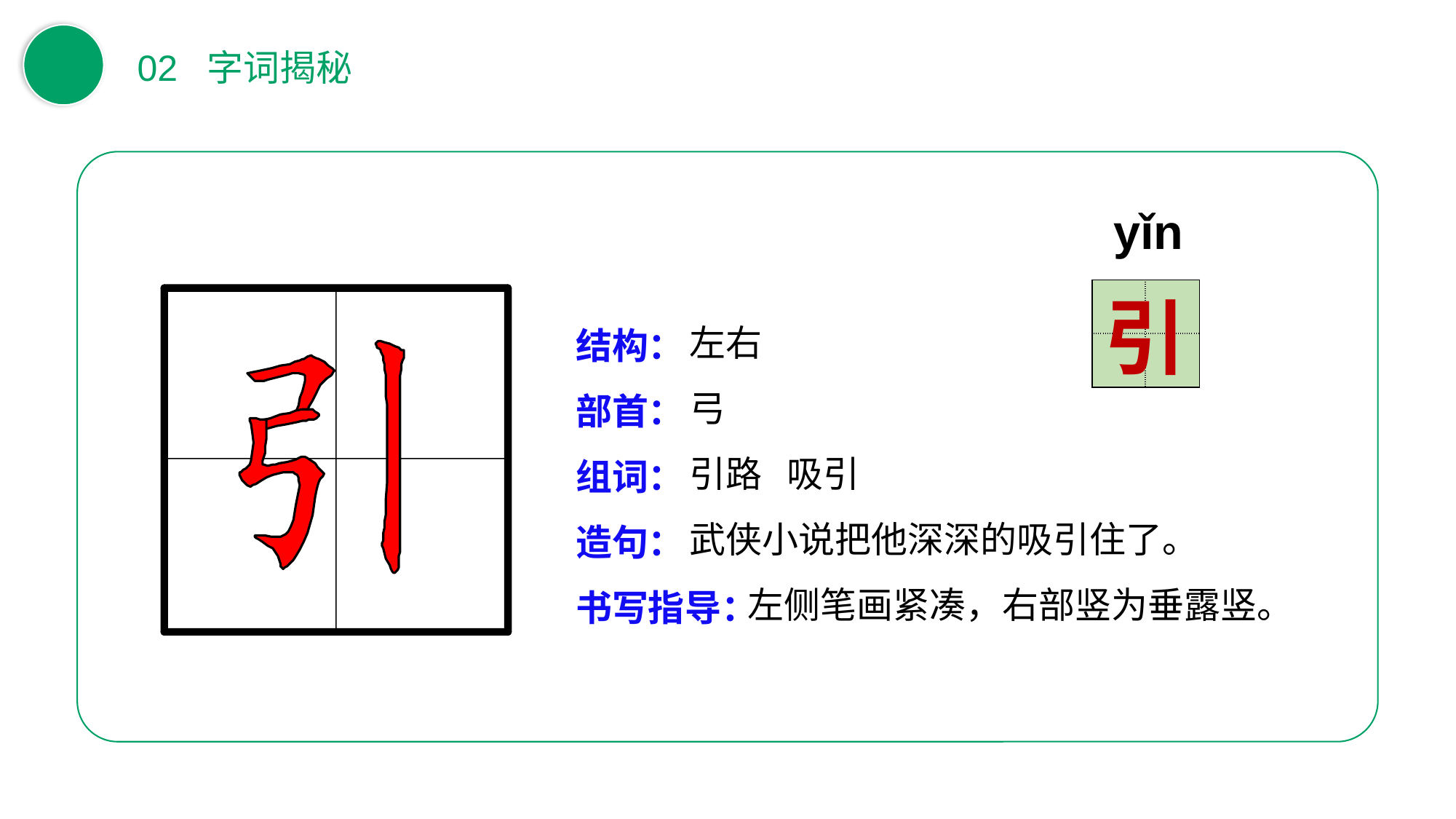

02  字词揭秘
yǐn
|  |  |
| --- | --- |
|  |  |
引

左右
弓
引路   吸引
武侠小说把他深深的吸引住了。
      左侧笔画紧凑，右部竖为垂露竖。
结构：
部首：
组词：
造句：
书写指导：